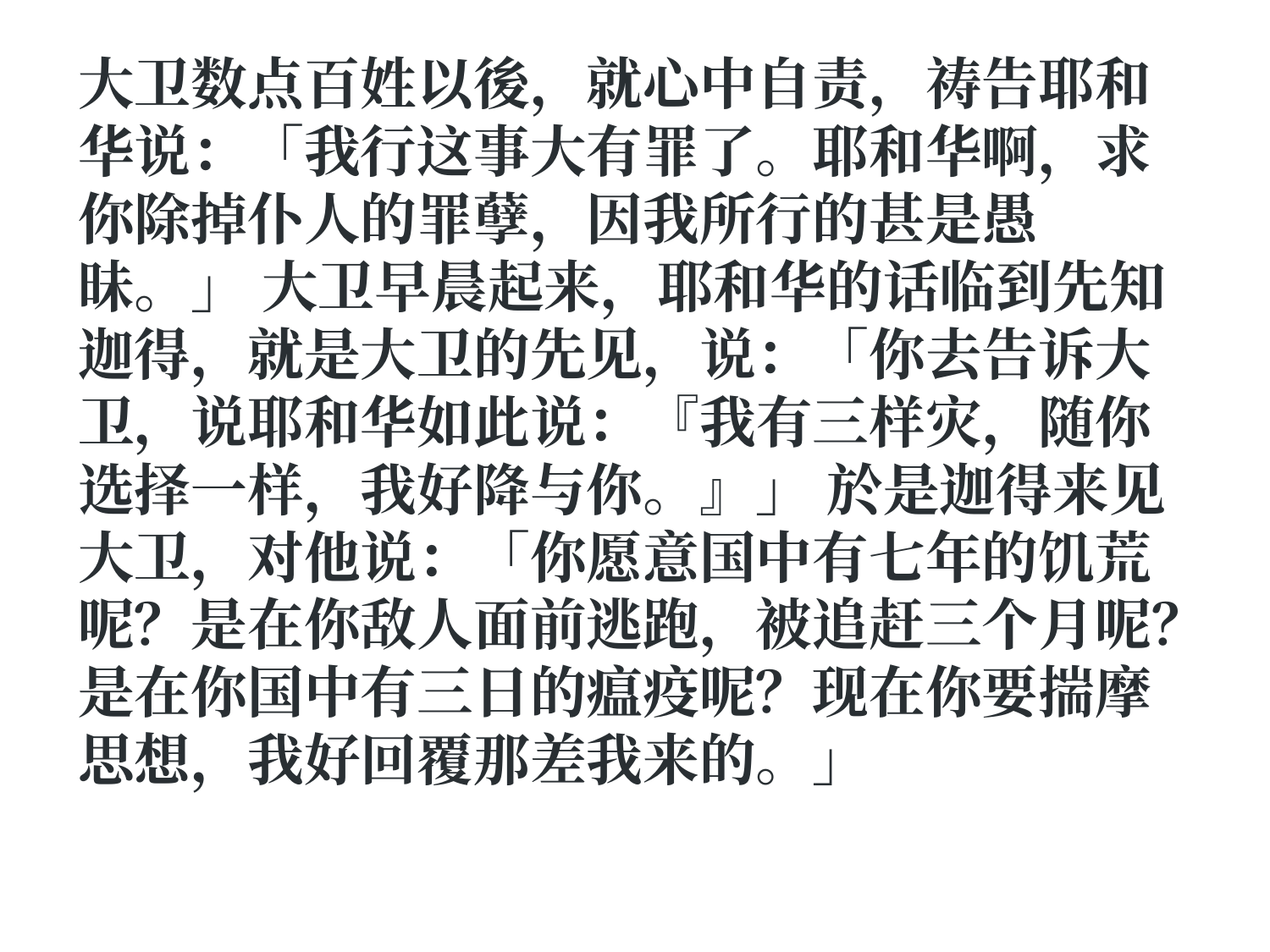

大卫数点百姓以後，就心中自责，祷告耶和华说：「我行这事大有罪了。耶和华啊，求你除掉仆人的罪孽，因我所行的甚是愚昧。」 大卫早晨起来，耶和华的话临到先知迦得，就是大卫的先见，说：「你去告诉大卫，说耶和华如此说：『我有三样灾，随你选择一样，我好降与你。』」 於是迦得来见大卫，对他说：「你愿意国中有七年的饥荒呢？是在你敌人面前逃跑，被追赶三个月呢？是在你国中有三日的瘟疫呢？现在你要揣摩思想，我好回覆那差我来的。」